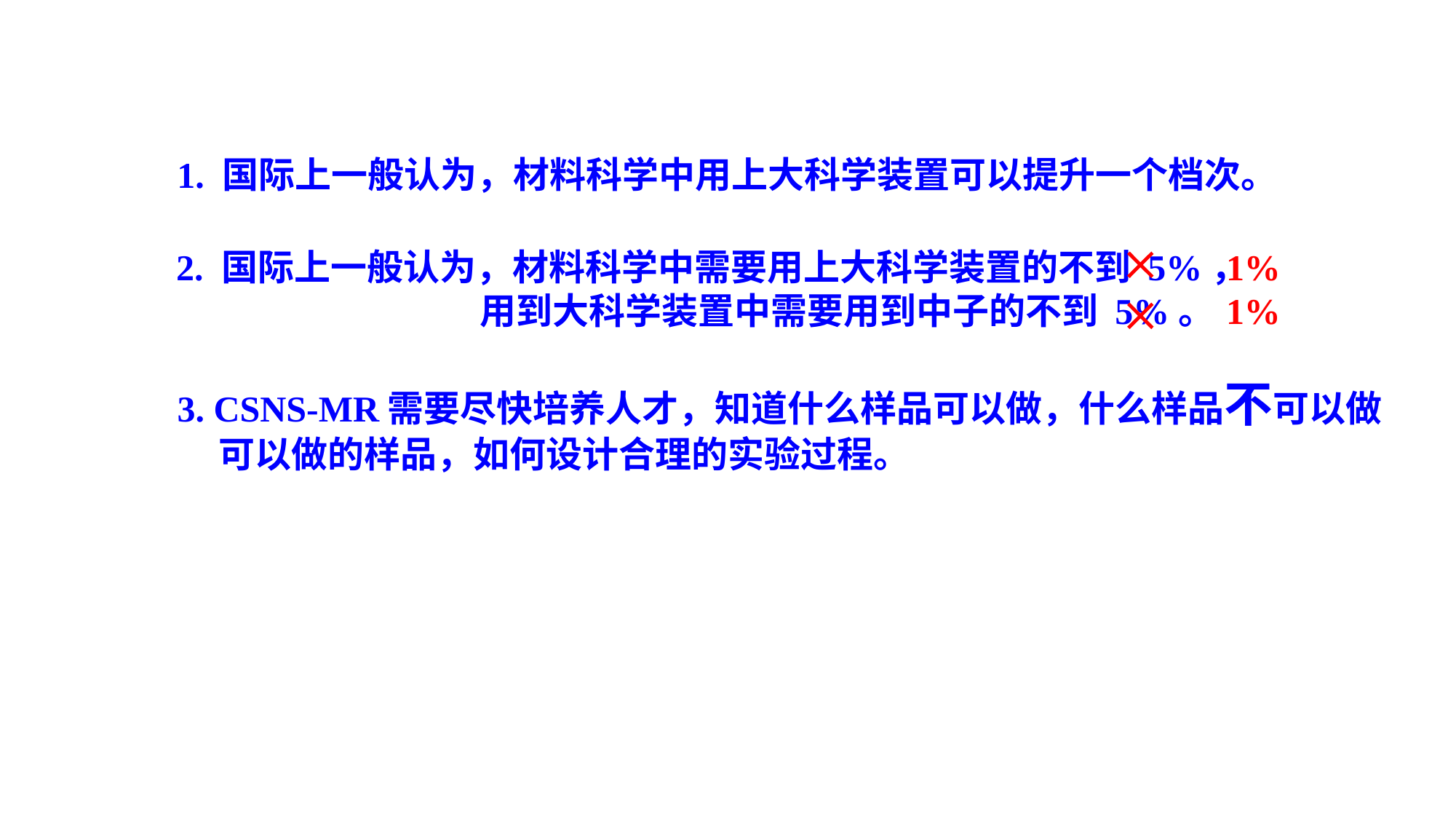

1. 国际上一般认为，材料科学中用上大科学装置可以提升一个档次。
×
×
1%
1%
2. 国际上一般认为，材料科学中需要用上大科学装置的不到 5%，
                                    用到大科学装置中需要用到中子的不到 5%。
3. CSNS-MR需要尽快培养人才，知道什么样品可以做，什么样品不可以做
    可以做的样品，如何设计合理的实验过程。